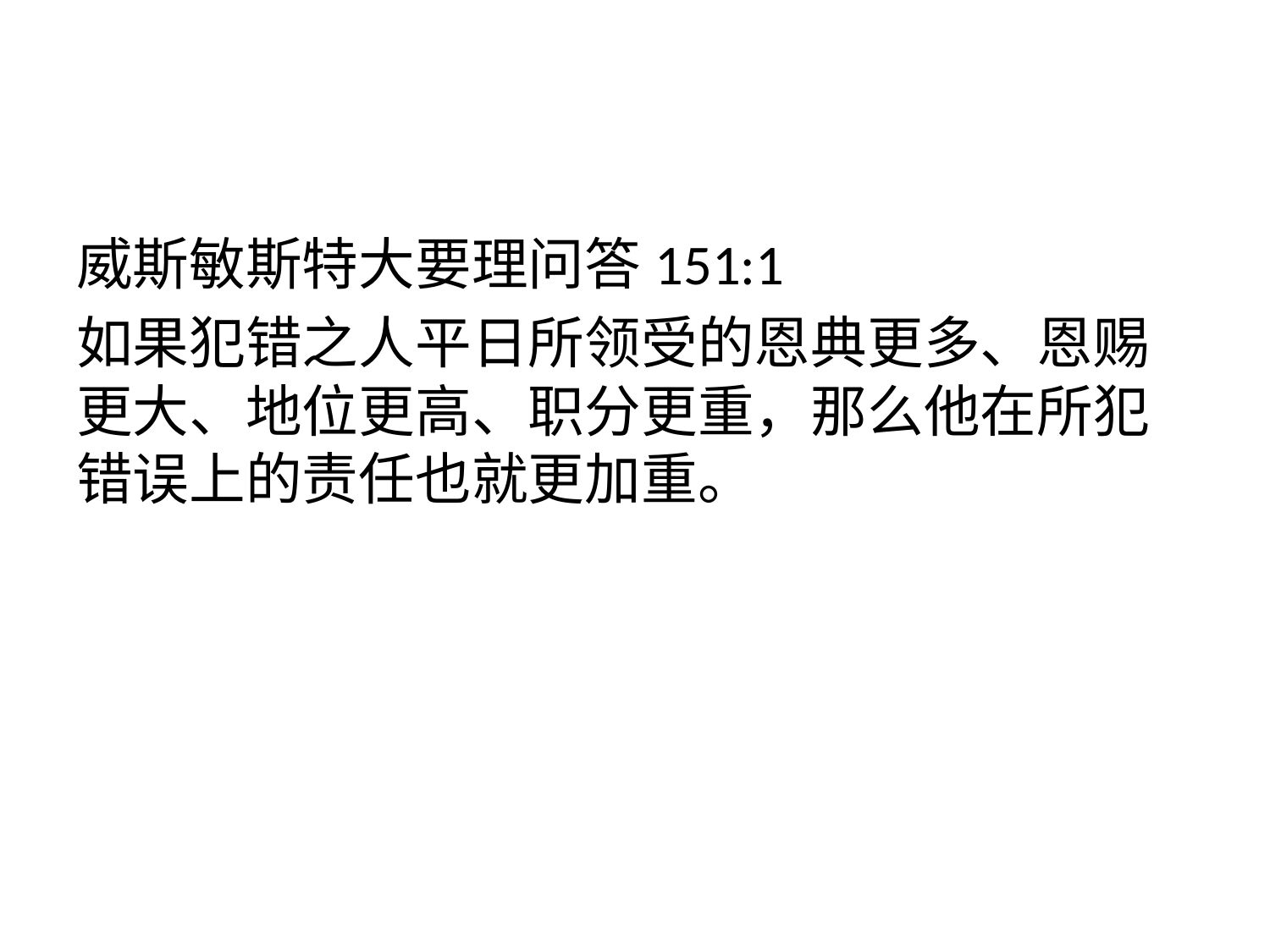

#
威斯敏斯特大要理问答151:1
如果犯错之人平日所领受的恩典更多、恩赐更大、地位更高、职分更重，那么他在所犯错误上的责任也就更加重。